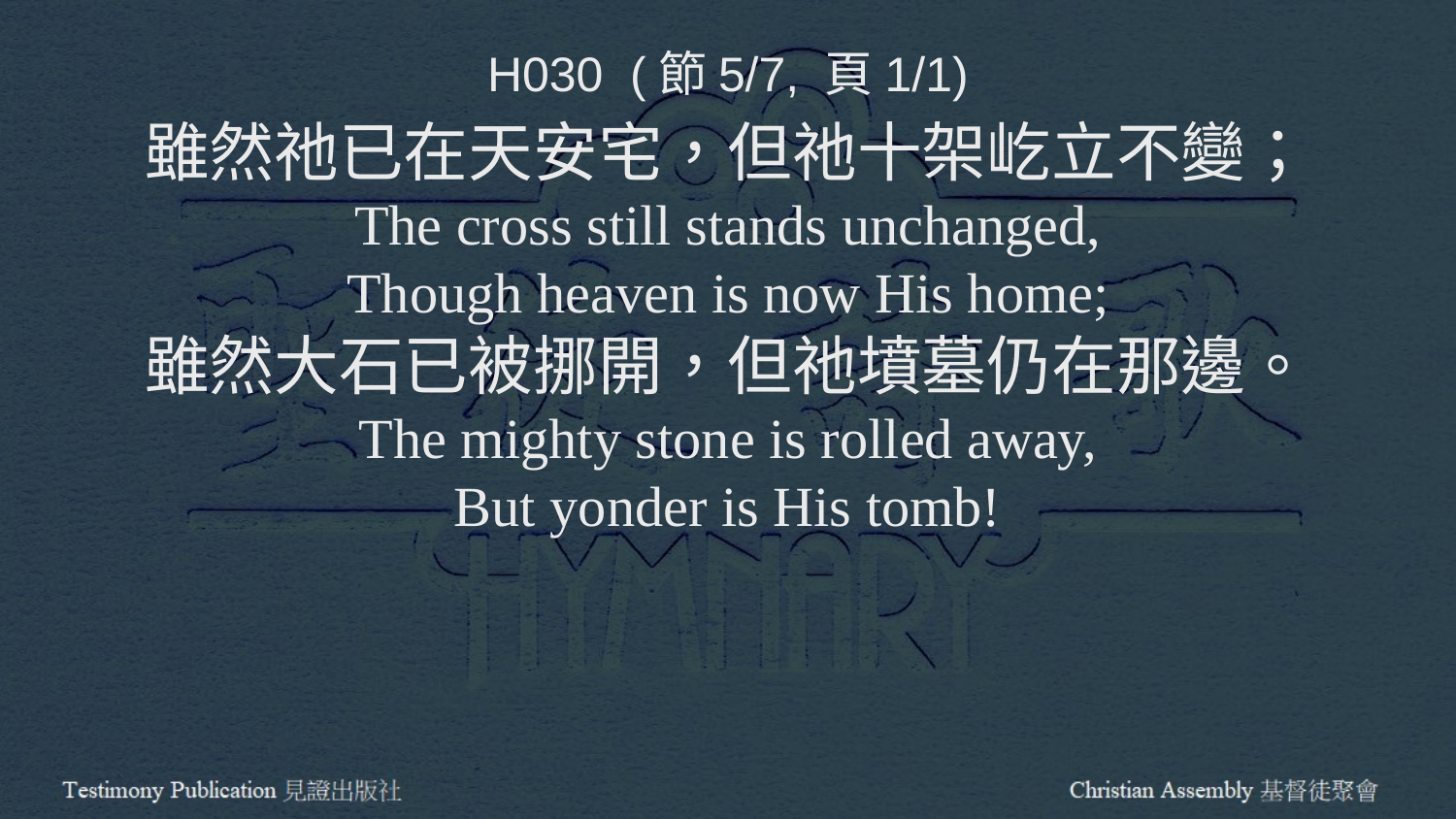

H030  (節5/7, 頁1/1)
雖然祂已在天安宅，但祂十架屹立不變；
The cross still stands unchanged,
Though heaven is now His home;
雖然大石已被挪開，但祂墳墓仍在那邊。
The mighty stone is rolled away,
But yonder is His tomb!